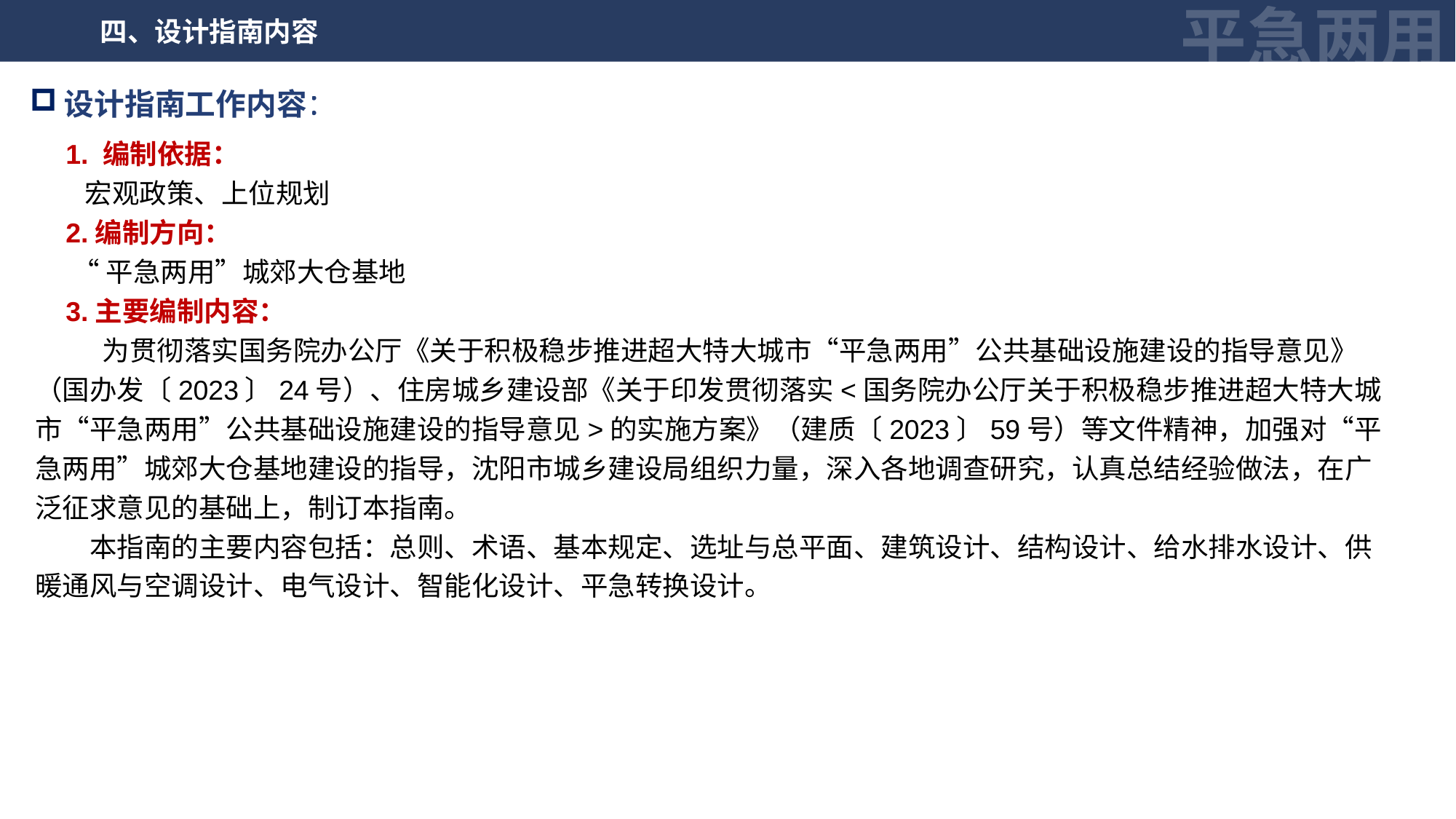

平急两用

四、设计指南内容
设计指南工作内容：

    1. 编制依据：
       宏观政策、上位规划
    2.编制方向：
      “平急两用”城郊大仓基地
    3.主要编制内容：
 为贯彻落实国务院办公厅《关于积极稳步推进超大特大城市“平急两用”公共基础设施建设的指导意见》（国办发〔2023〕24号）、住房城乡建设部《关于印发贯彻落实<国务院办公厅关于积极稳步推进超大特大城市“平急两用”公共基础设施建设的指导意见>的实施方案》（建质〔2023〕59号）等文件精神，加强对“平急两用”城郊大仓基地建设的指导，沈阳市城乡建设局组织力量，深入各地调查研究，认真总结经验做法，在广泛征求意见的基础上，制订本指南。
本指南的主要内容包括：总则、术语、基本规定、选址与总平面、建筑设计、结构设计、给水排水设计、供暖通风与空调设计、电气设计、智能化设计、平急转换设计。